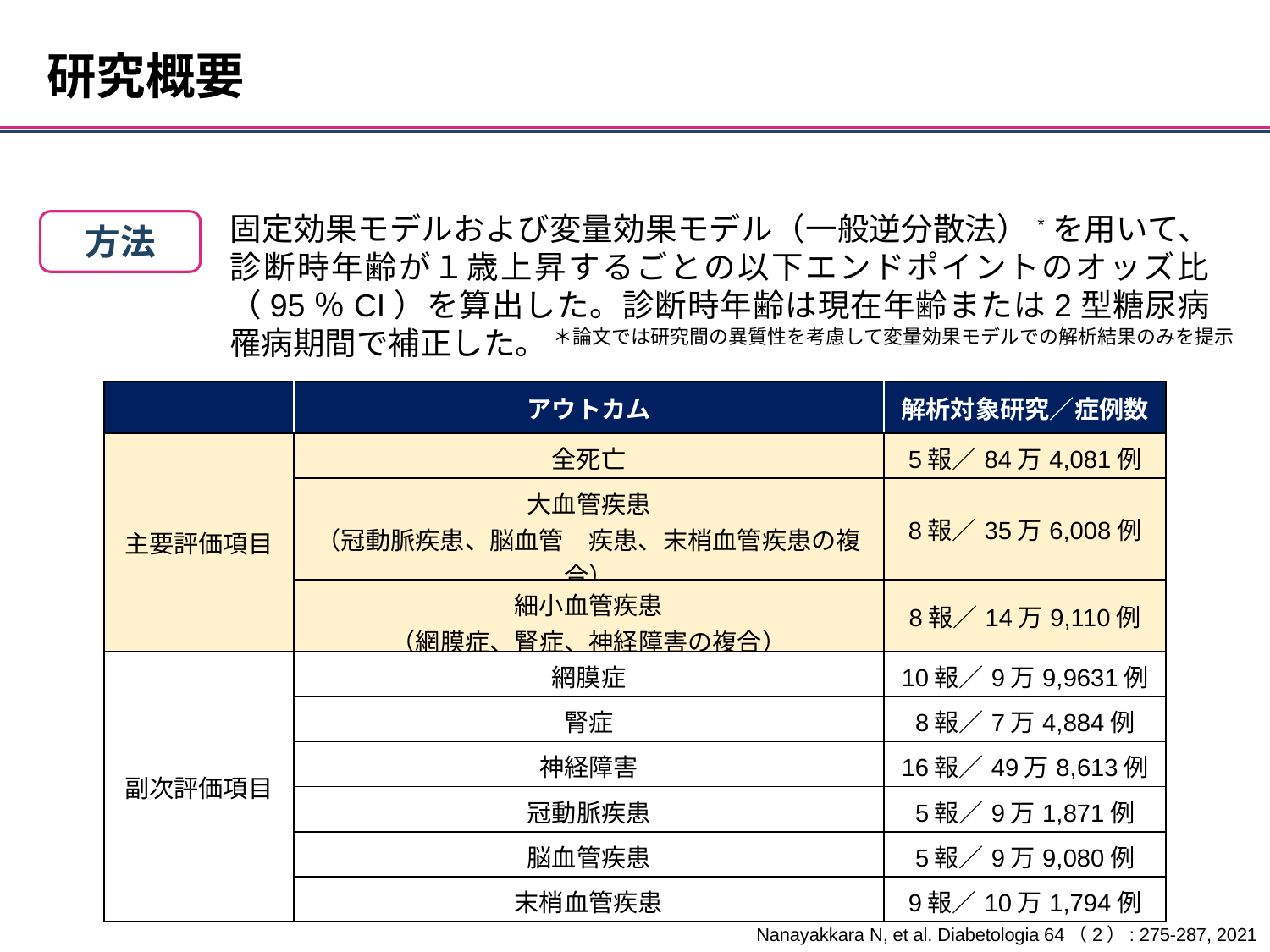

研究概要
固定効果モデルおよび変量効果モデル（一般逆分散法）*を用いて、診断時年齢が１歳上昇するごとの以下エンドポイントのオッズ比（95％CI）を算出した。診断時年齢は現在年齢または2型糖尿病罹病期間で補正した。

方法
＊論文では研究間の異質性を考慮して変量効果モデルでの解析結果のみを提示
|  | アウトカム | 解析対象研究／症例数 |
| --- | --- | --- |
| 主要評価項目 | 全死亡 | 5報／84万4,081例 |
|  | 大血管疾患 （冠動脈疾患、脳血管　疾患、末梢血管疾患の複合） | 8報／35万6,008例 |
|  | 細小血管疾患 （網膜症、腎症、神経障害の複合） | 8報／14万9,110例 |
| 副次評価項目 | 網膜症 | 10報／9万9,9631例 |
|  | 腎症 | 8報／7万4,884例 |
|  | 神経障害 | 16報／49万8,613例 |
|  | 冠動脈疾患 | 5報／9万1,871例 |
|  | 脳血管疾患 | 5報／9万9,080例 |
|  | 末梢血管疾患 | 9報／10万1,794例 |
Nanayakkara N, et al. Diabetologia 64（2）: 275-287, 2021